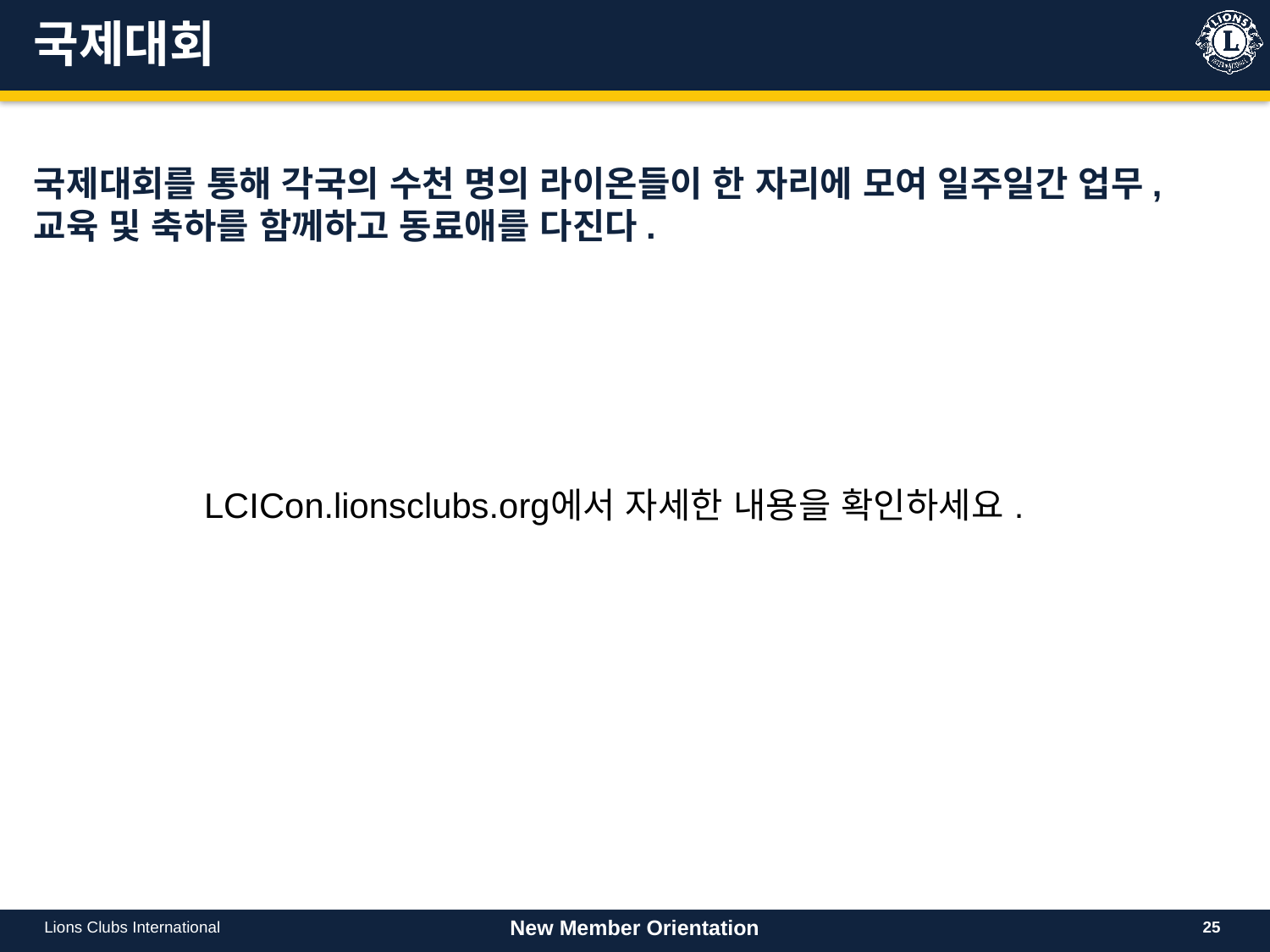

# 국제대회
국제대회를 통해 각국의 수천 명의 라이온들이 한 자리에 모여 일주일간 업무, 교육 및 축하를 함께하고 동료애를 다진다.
| LCICon.lionsclubs.org에서 자세한 내용을 확인하세요. |
| --- |